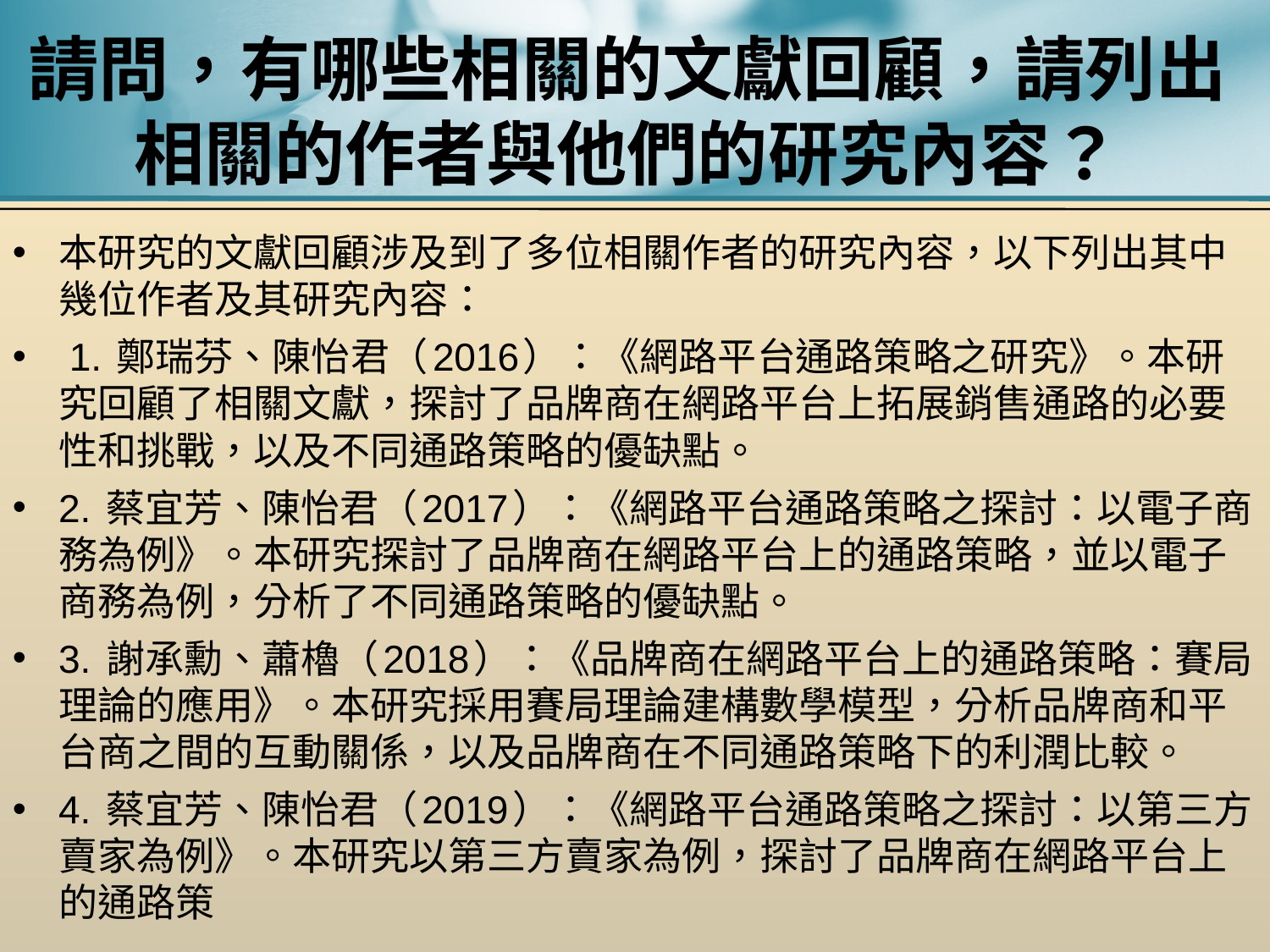

# 請問，有哪些相關的文獻回顧，請列出相關的作者與他們的研究內容？
本研究的文獻回顧涉及到了多位相關作者的研究內容，以下列出其中幾位作者及其研究內容：
 1. 鄭瑞芬、陳怡君（2016）：《網路平台通路策略之研究》。本研究回顧了相關文獻，探討了品牌商在網路平台上拓展銷售通路的必要性和挑戰，以及不同通路策略的優缺點。
2. 蔡宜芳、陳怡君（2017）：《網路平台通路策略之探討：以電子商務為例》。本研究探討了品牌商在網路平台上的通路策略，並以電子商務為例，分析了不同通路策略的優缺點。
3. 謝承勳、蕭櫓（2018）：《品牌商在網路平台上的通路策略：賽局理論的應用》。本研究採用賽局理論建構數學模型，分析品牌商和平台商之間的互動關係，以及品牌商在不同通路策略下的利潤比較。
4. 蔡宜芳、陳怡君（2019）：《網路平台通路策略之探討：以第三方賣家為例》。本研究以第三方賣家為例，探討了品牌商在網路平台上的通路策